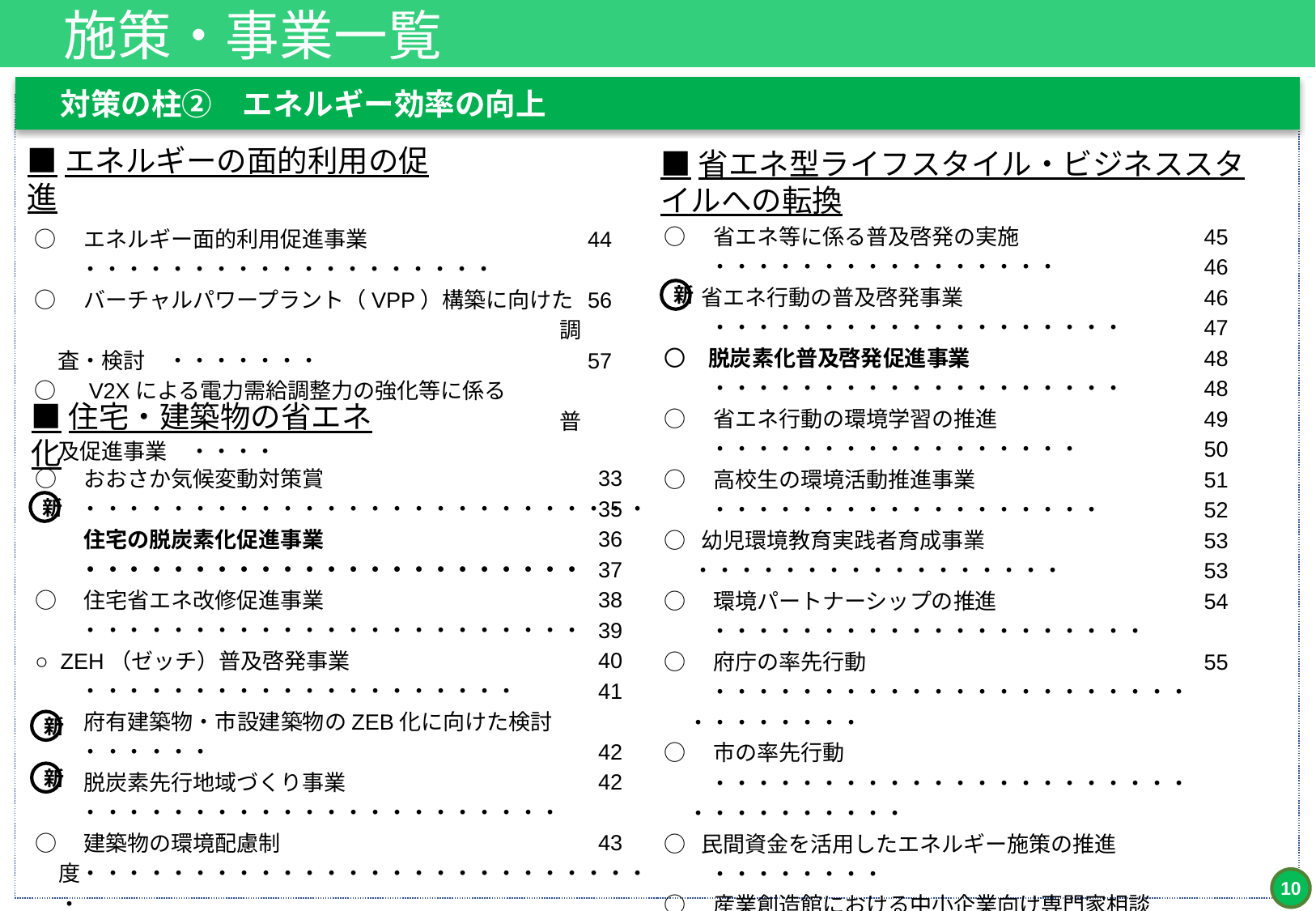

施策・事業一覧
　対策の柱②　エネルギー効率の向上

■エネルギーの面的利用の促進
■省エネ型ライフスタイル・ビジネススタイルへの転換
45
46
46
47
48
48
49
50
51
52
53
53
54

55

○　省エネ等に係る普及啓発の実施　　・・・・・・・・・・・・・・・・
○  省エネ行動の普及啓発事業　　・・・・・・・・・・・・・・・・・・・
〇　脱炭素化普及啓発促進事業　・・・・・・・・・・・・・・・・・・・
○　省エネ行動の環境学習の推進　　・・・・・・・・・・・・・・・・・
○　高校生の環境活動推進事業　　・・・・・・・・・・・・・・・・・・
○  幼児環境教育実践者育成事業 ・・・・・・・・・・・・・・・・・
○　環境パートナーシップの推進　　・・・・・・・・・・・・・・・・・・・・
○　府庁の率先行動　・・・・・・・・・・・・・・・・・・・・・・・・・・・・・・
○　市の率先行動　・・・・・・・・・・・・・・・・・・・・・・・・・・・・・・・・
○  民間資金を活用したエネルギー施策の推進　　・・・・・・・・
○　産業創造館における中小企業向け専門家相談　　・・・・
○　ATCグリーンエコプラザの運営等　　 ・・・・・・・・・・・・・・・・
○　おおさかカーボンフットプリントプロジェクト普及促進事業・・
○　環境配慮消費行動促進に向けた
　　　　　おおさかCO2 CO2（コツコツ）ポイント普及事業　・・

44

56

57
○　エネルギー面的利用促進事業　　・・・・・・・・・・・・・・・・・・・
○　バーチャルパワープラント（VPP）構築に向けた
　　　　　　　　　　　　　　　　　　　　　　　　調査・検討　・・・・・・・
○　V2Xによる電力需給調整力の強化等に係る
　　　　　　　　　　　　　　　　　　　　　　　　普及促進事業　・・・・
新
■住宅・建築物の省エネ化
33
35
36
37
38
39
40
41

42
42

43
○　おおさか気候変動対策賞　・・・・・・・・・・・・・・・・・・・・・・・・・・
　　 住宅の脱炭素化促進事業　・・・・・・・・・・・・・・・・・・・・・・・
○　住宅省エネ改修促進事業　　・・・・・・・・・・・・・・・・・・・・・・・
○  ZEH（ゼッチ）普及啓発事業　　・・・・・・・・・・・・・・・・・・・・
○　府有建築物・市設建築物のZEB化に向けた検討　・・・・・・
○　脱炭素先行地域づくり事業　　・・・・・・・・・・・・・・・・・・・・・・
○　建築物の環境配慮制度・・・・・・・・・・・・・・・・・・・・・・・・・・・
○　建築物環境配慮制度推進事業・・・・・・・・・・・・・・・・・・・・・
〇　ツール普及に向けた住宅断熱改修の効果
　　　　　　　　　　　　　　　　　　　　　　　　検証モデル事業　・・・・
〇　建築物への再エネ導入促進に向けた調査・検討業務　・・
○　大阪府・大阪市が所有する建築物における
                                                             ESCO事業の導入 ・・・・

新
新
新
10